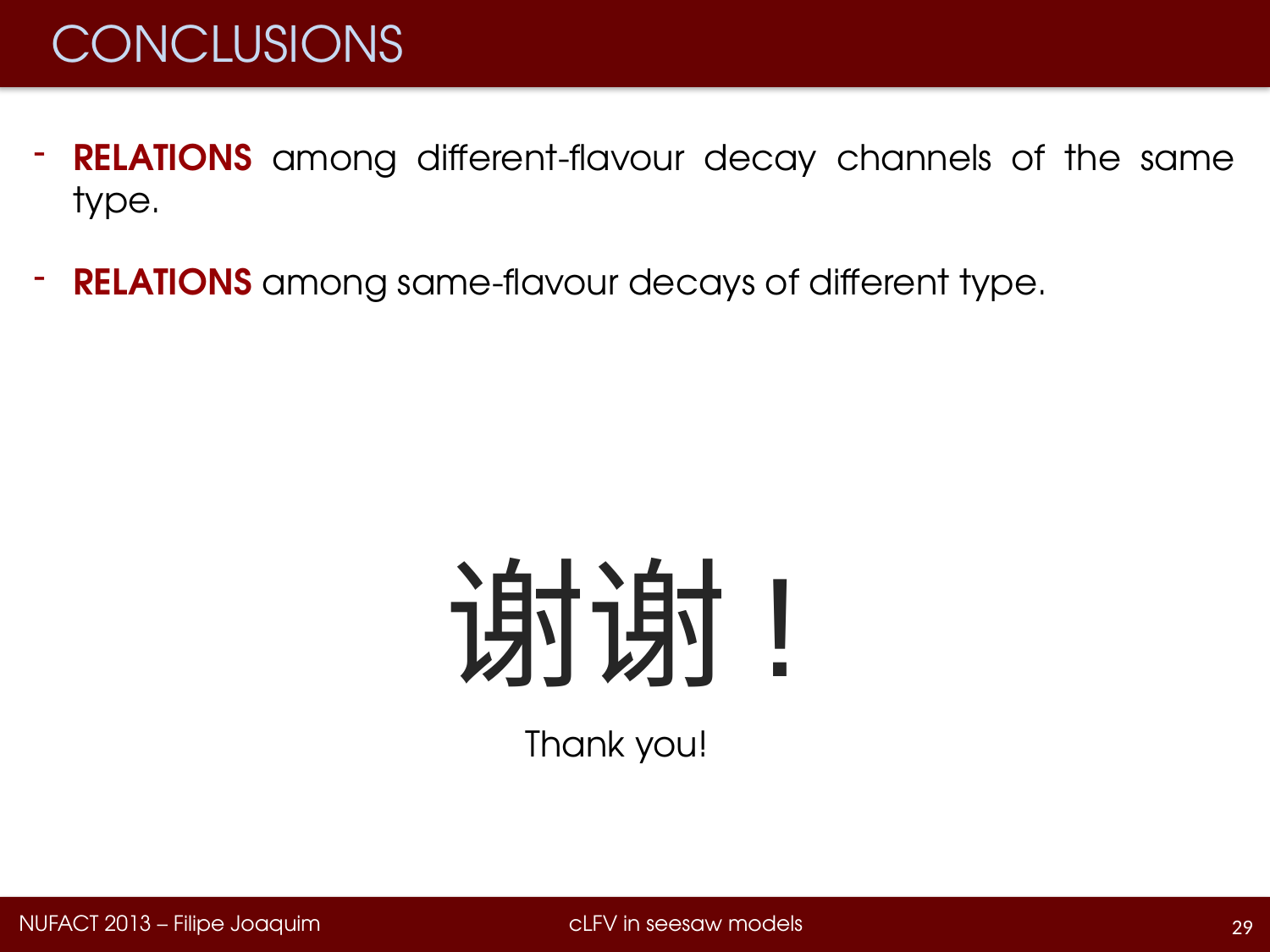

CONCLUSIONS
RELATIONS among different-flavour decay channels of the same type.
RELATIONS among same-flavour decays of different type.
谢谢!
Thank you!

NUFACT 2013 – Filipe Joaquim                                          cLFV in seesaw models
29